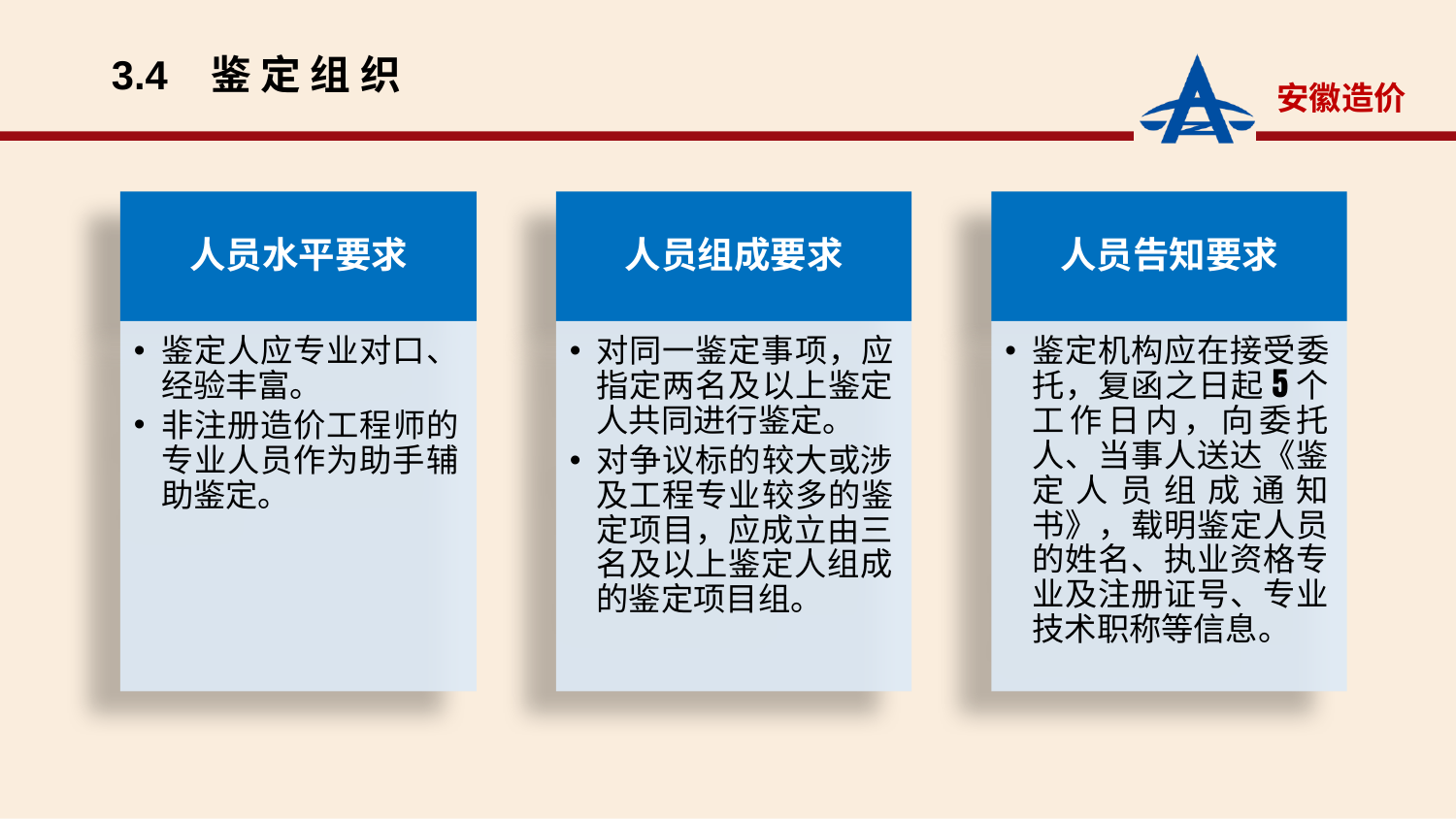

3.4   鉴 定 组 织
人员水平要求
鉴定人应专业对口、经验丰富。
非注册造价工程师的专业人员作为助手辅助鉴定。
人员组成要求
对同一鉴定事项，应指定两名及以上鉴定人共同进行鉴定。
对争议标的较大或涉及工程专业较多的鉴定项目，应成立由三名及以上鉴定人组成的鉴定项目组。
人员告知要求
鉴定机构应在接受委托，复函之日起5个工作日内，向委托人、当事人送达《鉴定人员组成通知书》，载明鉴定人员的姓名、执业资格专业及注册证号、专业技术职称等信息。